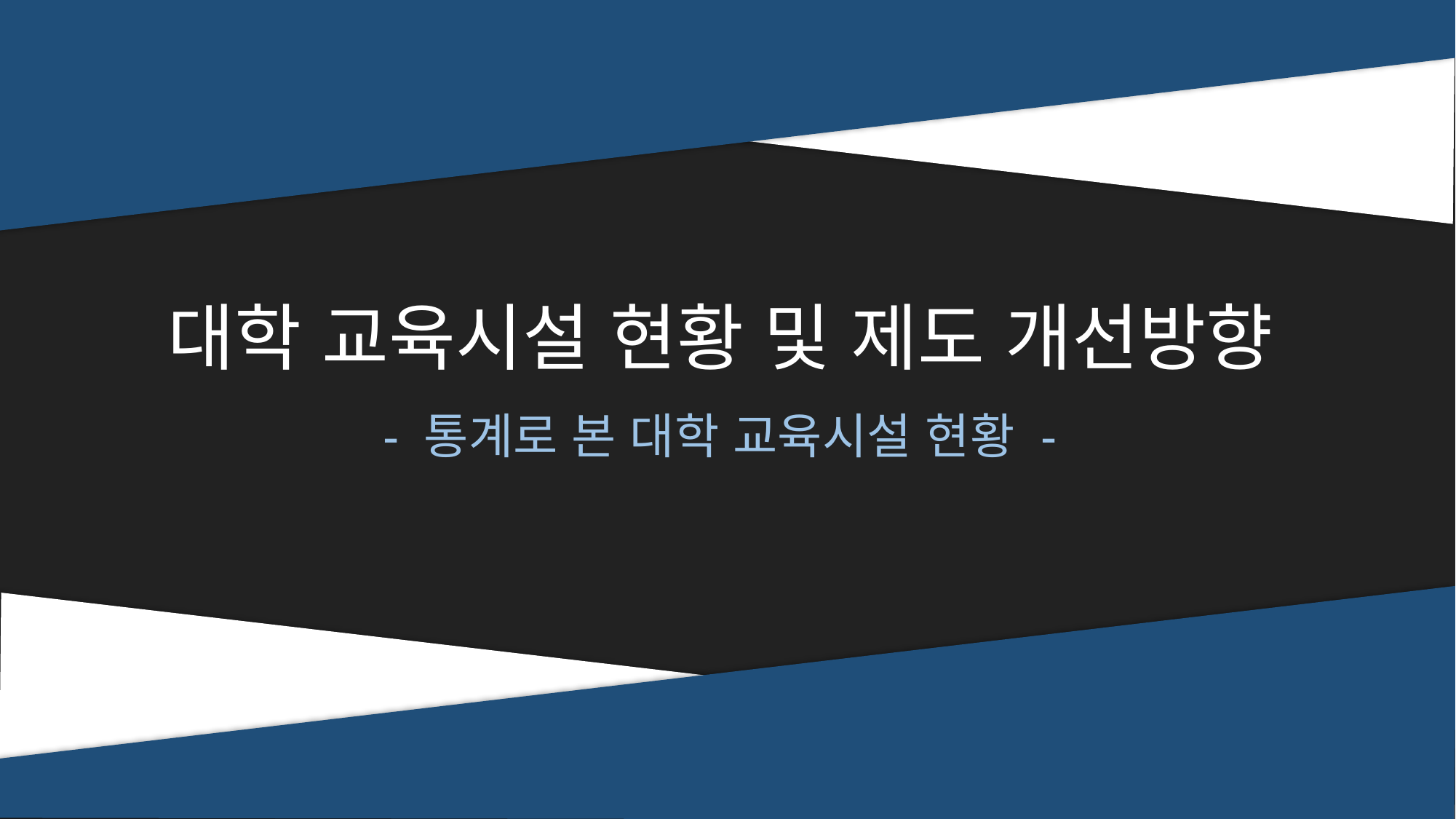

대학 교육시설 현황 및 제도 개선방향
- 통계로 본 대학 교육시설 현황 -